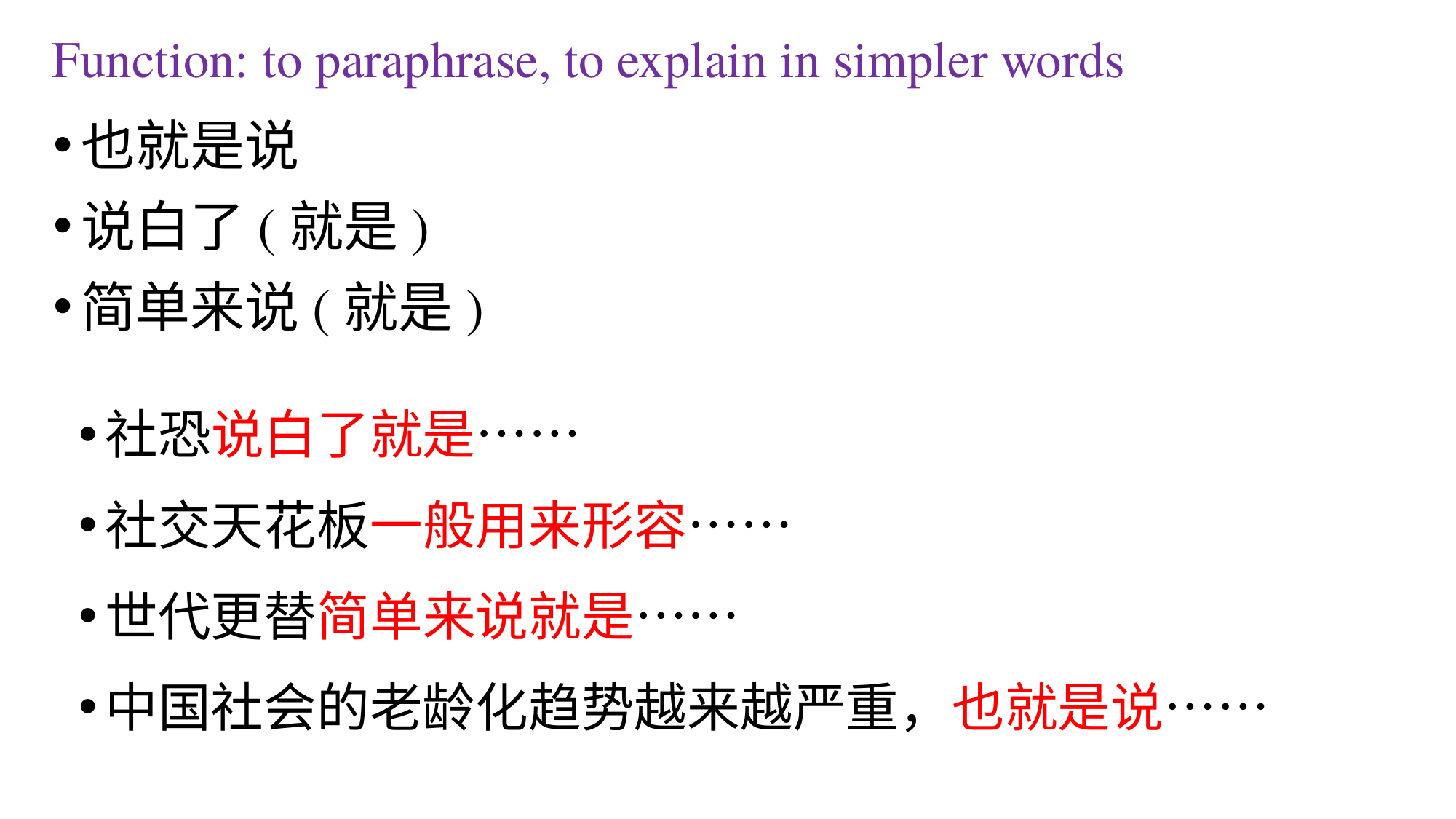

# Function: to paraphrase, to explain in simpler words
也就是说
说白了(就是)
简单来说(就是)
社恐说白了就是……
社交天花板一般用来形容……
世代更替简单来说就是……
中国社会的老龄化趋势越来越严重，也就是说……